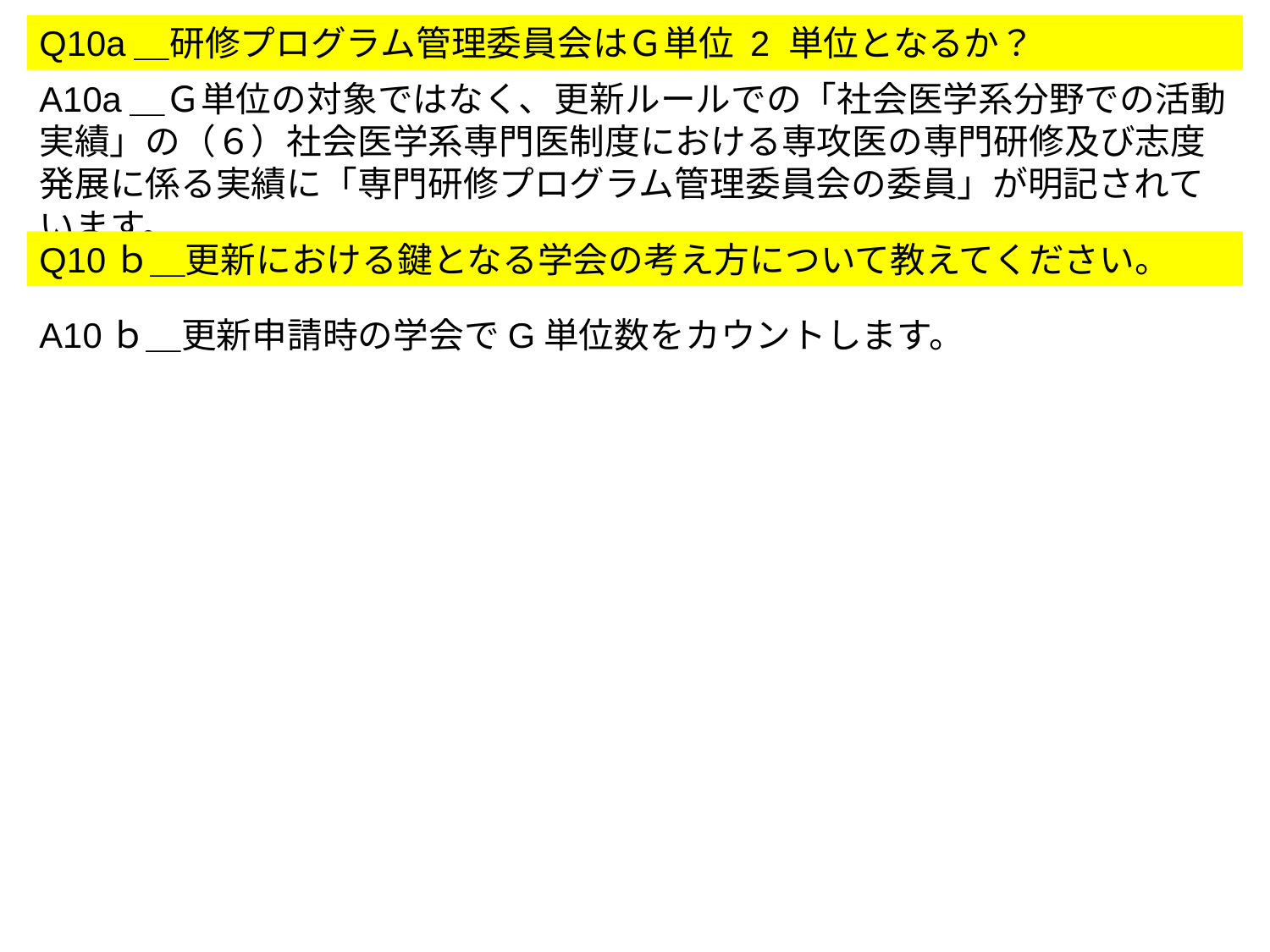

Q10a＿研修プログラム管理委員会はＧ単位 2 単位となるか？
A10a＿Ｇ単位の対象ではなく、更新ルールでの「社会医学系分野での活動実績」の（６）社会医学系専門医制度における専攻医の専門研修及び志度発展に係る実績に「専門研修プログラム管理委員会の委員」が明記されています。
Q10ｂ＿更新における鍵となる学会の考え方について教えてください。
A10ｂ＿更新申請時の学会でG単位数をカウントします。